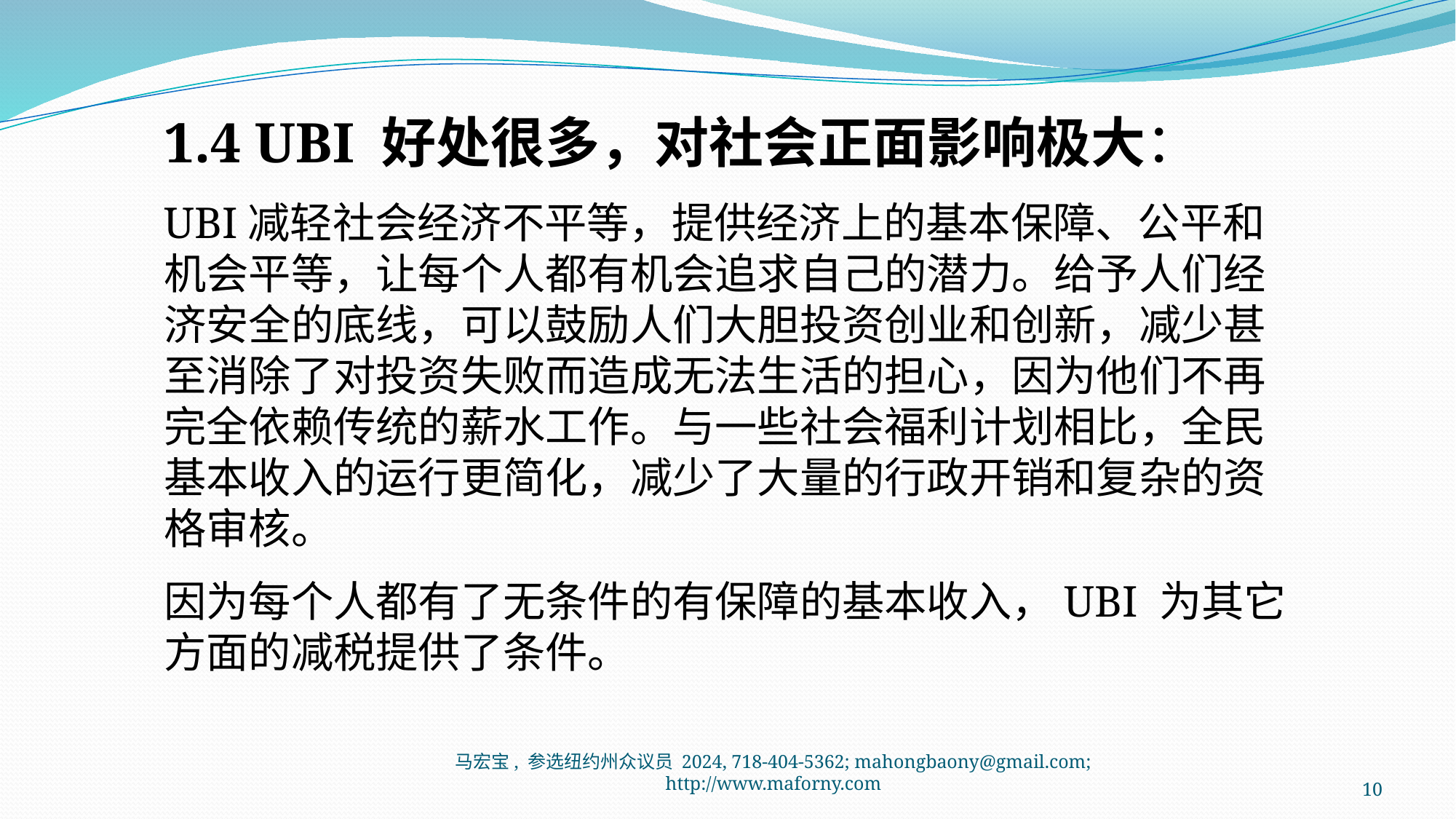

1.4 UBI 好处很多，对社会正面影响极大：

UBI减轻社会经济不平等，提供经济上的基本保障、公平和机会平等，让每个人都有机会追求自己的潜力。给予人们经济安全的底线，可以鼓励人们大胆投资创业和创新，减少甚至消除了对投资失败而造成无法生活的担心，因为他们不再完全依赖传统的薪水工作。与一些社会福利计划相比，全民基本收入的运行更简化，减少了大量的行政开销和复杂的资格审核。

因为每个人都有了无条件的有保障的基本收入，UBI 为其它方面的减税提供了条件。
10
马宏宝, 参选纽约州众议员 2024, 718-404-5362; mahongbaony@gmail.com; http://www.maforny.com